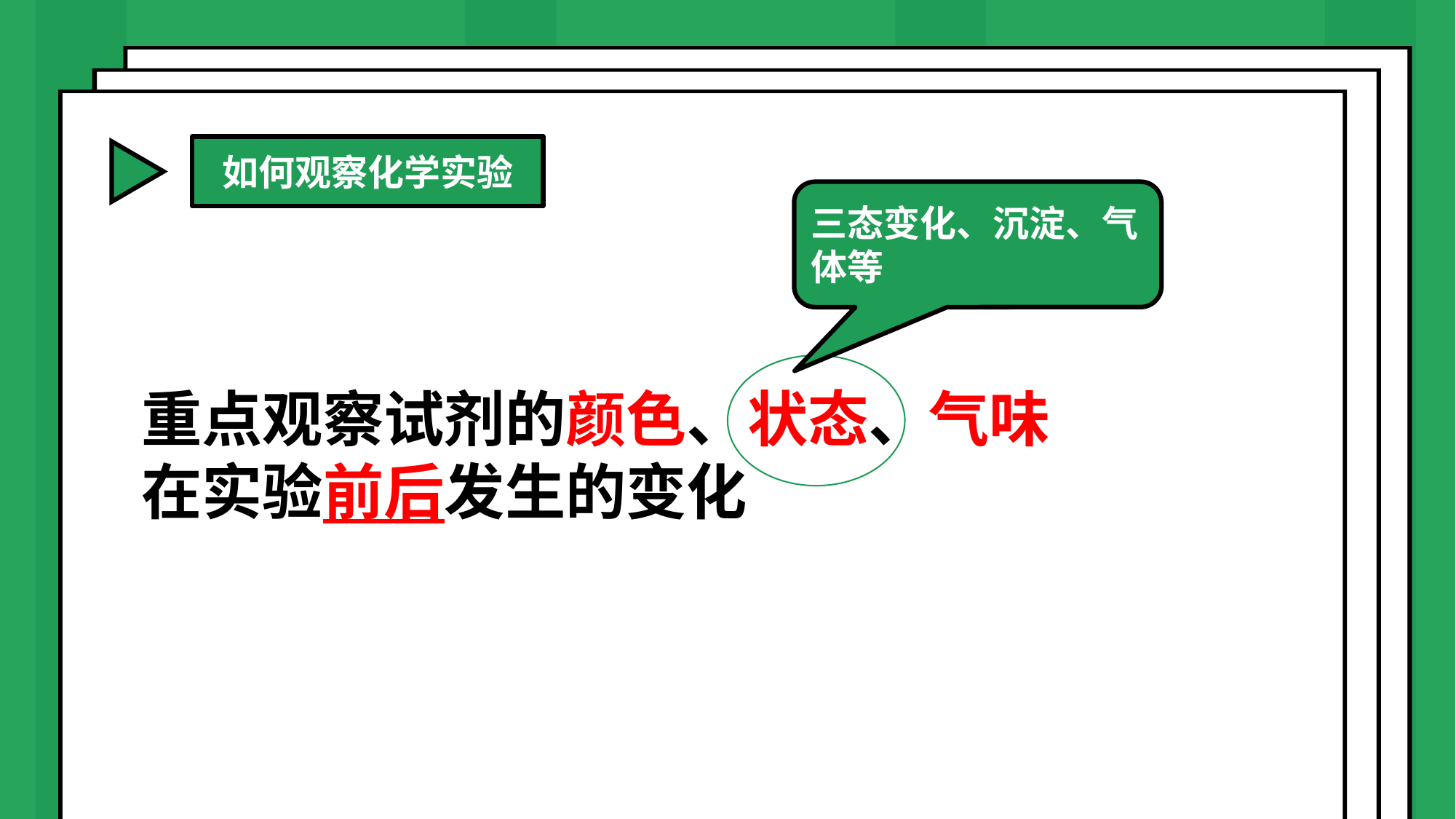

如何观察化学实验

三态变化、沉淀、气体等

重点观察试剂的颜色、状态、气味在实验前后发生的变化